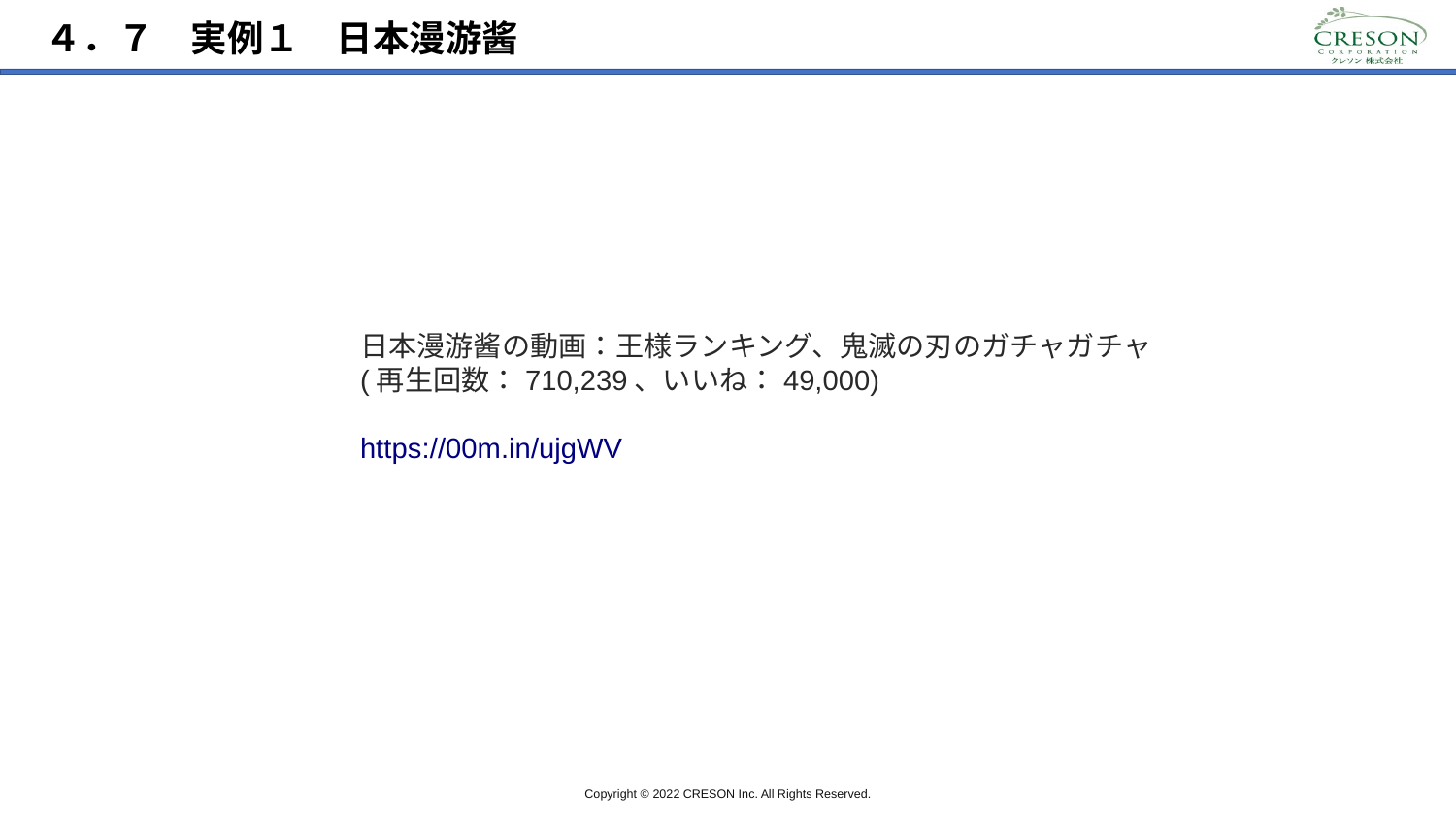

４．７　実例１　日本漫游酱
日本漫游酱の動画：王様ランキング、鬼滅の刃のガチャガチャ
(再生回数：710,239、いいね：49,000)

https://00m.in/ujgWV